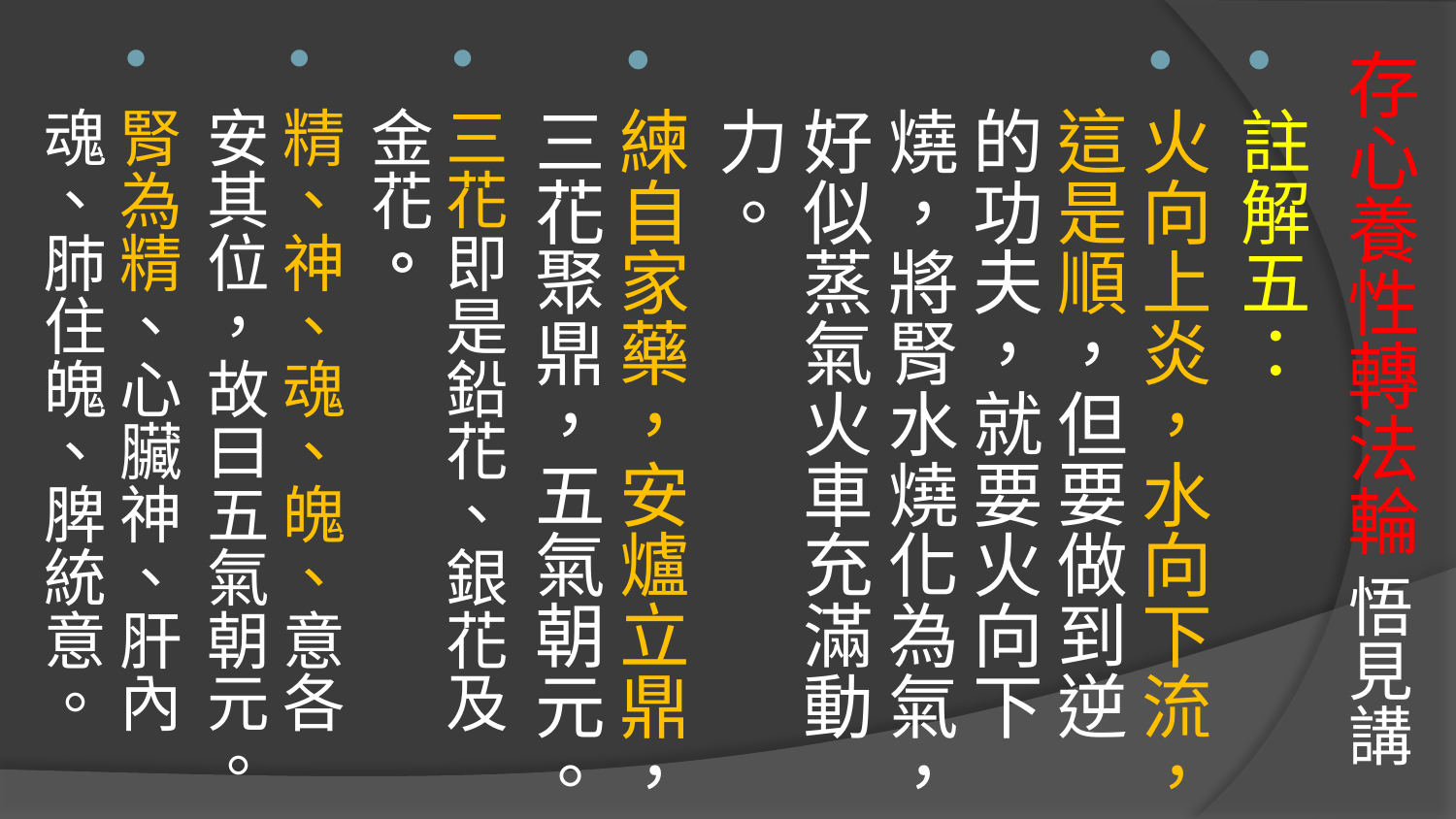

# 存心養性轉法輪 悟見講
註解五：
火向上炎，水向下流，這是順，但要做到逆的功夫，就要火向下燒，將腎水燒化為氣，好似蒸氣火車充滿動力。
練自家藥，安爐立鼎，三花聚鼎，五氣朝元。
三花即是鉛花、銀花及金花。
精、神、魂、魄、意各安其位，故曰五氣朝元。
腎為精、心臟神、肝內魂、肺住魄、脾統意。